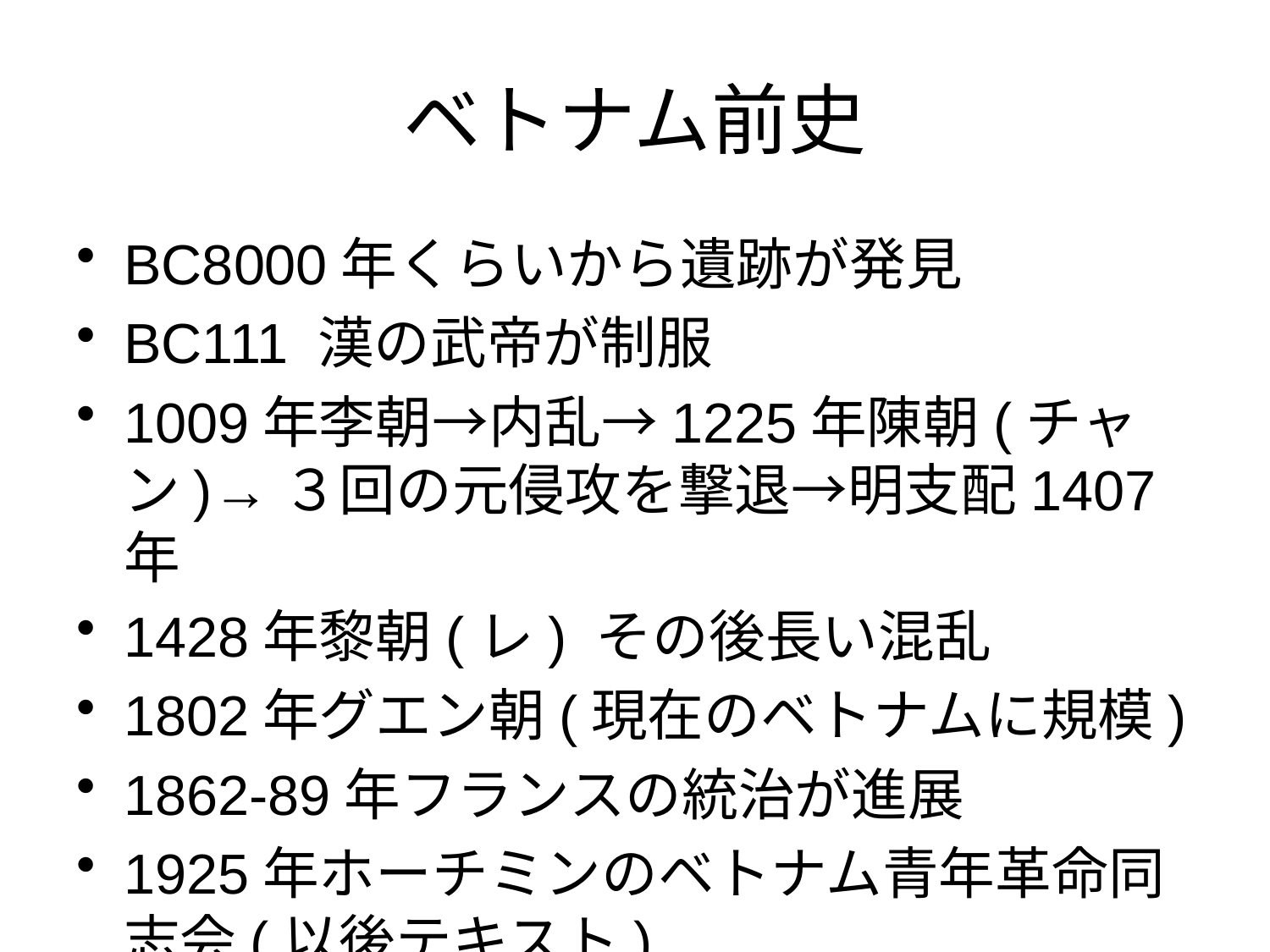

# ベトナム前史
BC8000年くらいから遺跡が発見
BC111 漢の武帝が制服
1009年李朝→内乱→1225年陳朝(チャン)→３回の元侵攻を撃退→明支配1407年
1428年黎朝(レ) その後長い混乱
1802年グエン朝(現在のベトナムに規模)
1862-89年フランスの統治が進展
1925年ホーチミンのベトナム青年革命同志会(以後テキスト)